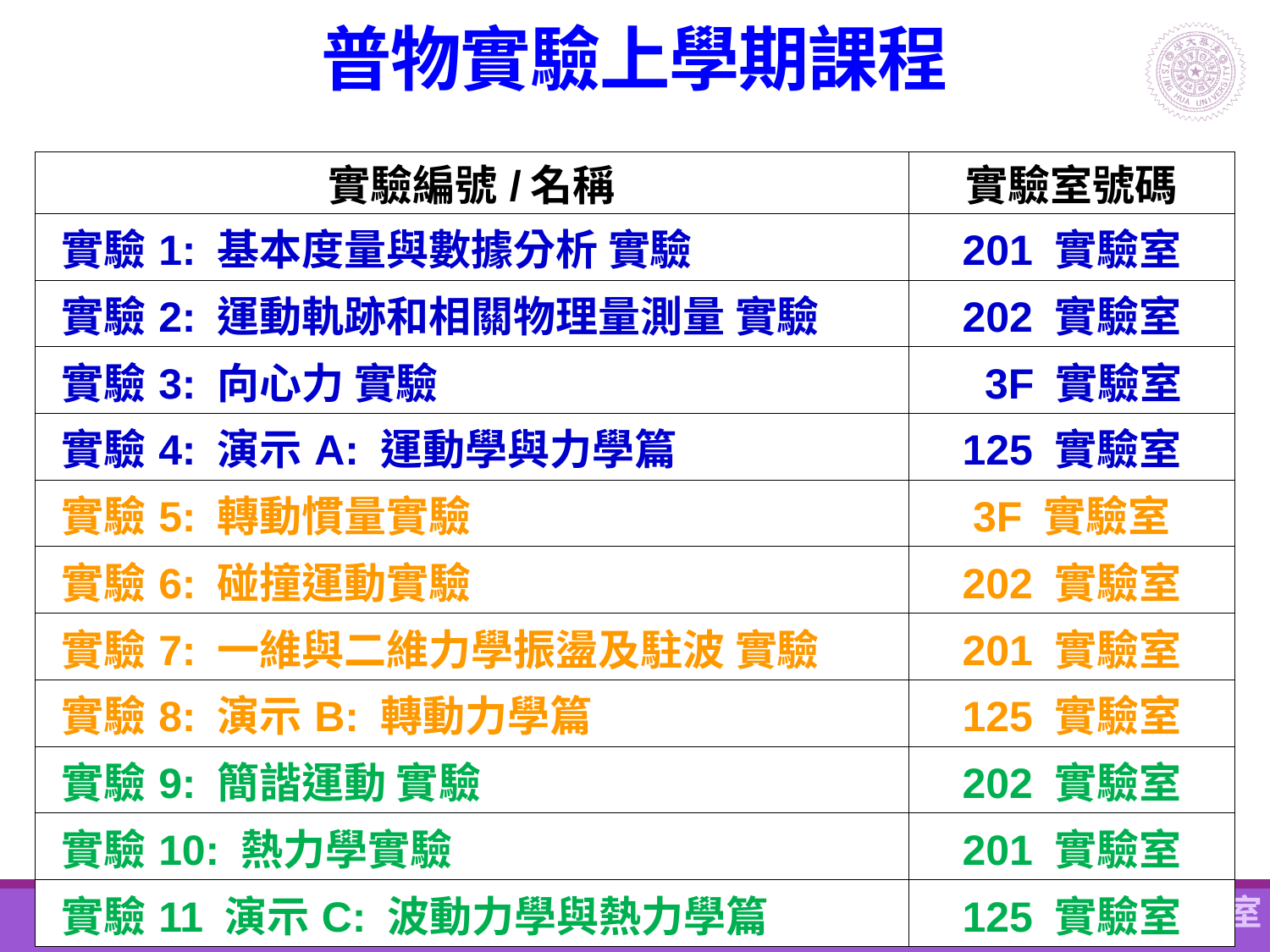

# 普物實驗上學期課程
| 實驗編號/名稱 | 實驗室號碼 |
| --- | --- |
| 實驗1: 基本度量與數據分析 實驗 | 201 實驗室 |
| 實驗2: 運動軌跡和相關物理量測量 實驗 | 202 實驗室 |
| 實驗3: 向心力 實驗 | 3F 實驗室 |
| 實驗4: 演示A: 運動學與力學篇 | 125 實驗室 |
| 實驗5: 轉動慣量實驗 | 3F 實驗室 |
| 實驗6: 碰撞運動實驗 | 202 實驗室 |
| 實驗7: 一維與二維力學振盪及駐波 實驗 | 201 實驗室 |
| 實驗8: 演示B: 轉動力學篇 | 125 實驗室 |
| 實驗9: 簡諧運動 實驗 | 202 實驗室 |
| 實驗10: 熱力學實驗 | 201 實驗室 |
| 實驗11 演示C: 波動力學與熱力學篇 | 125 實驗室 |